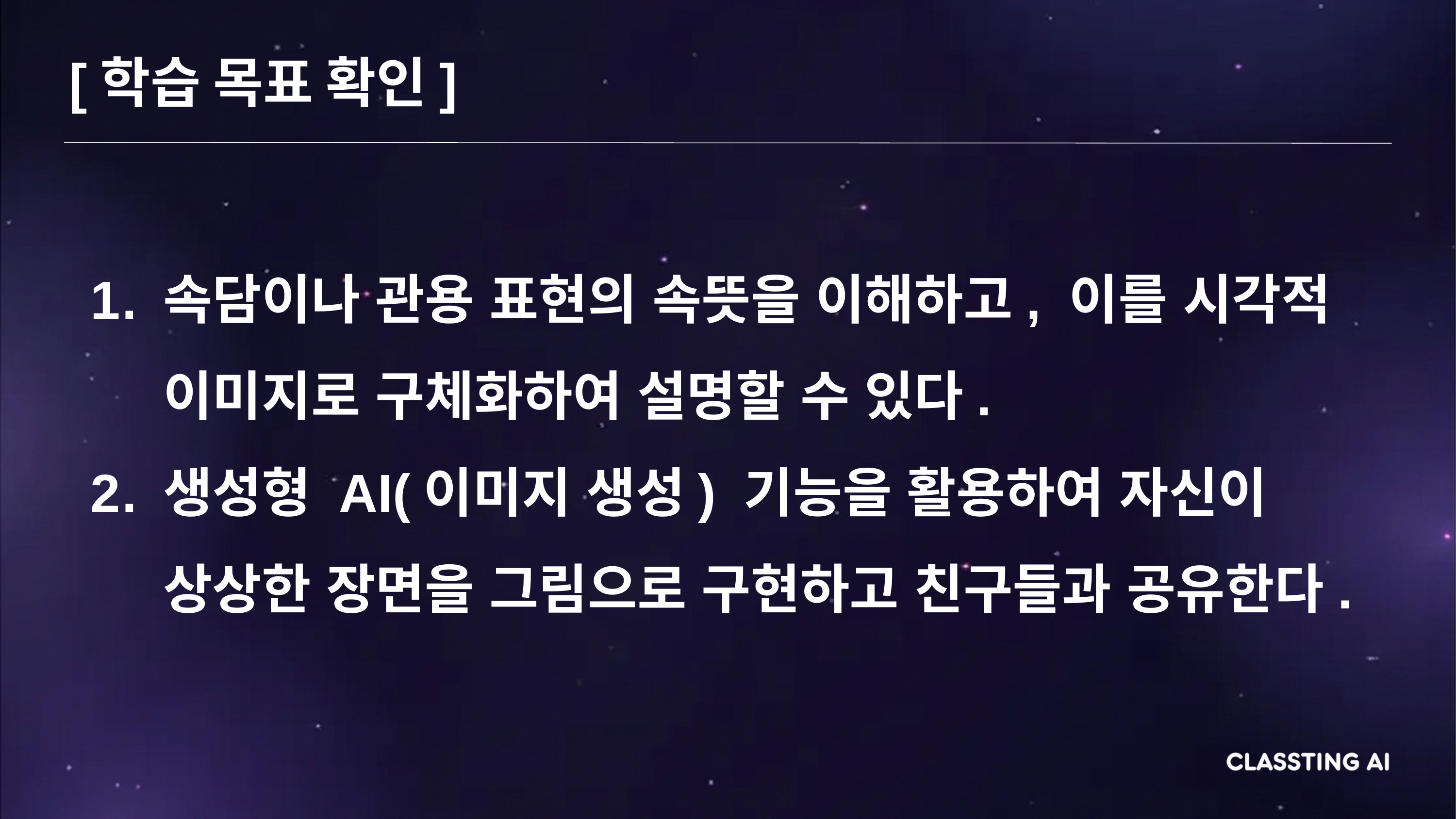

[학습 목표 확인]

속담이나 관용 표현의 속뜻을 이해하고, 이를 시각적 이미지로 구체화하여 설명할 수 있다.
생성형 AI(이미지 생성) 기능을 활용하여 자신이 상상한 장면을 그림으로 구현하고 친구들과 공유한다.